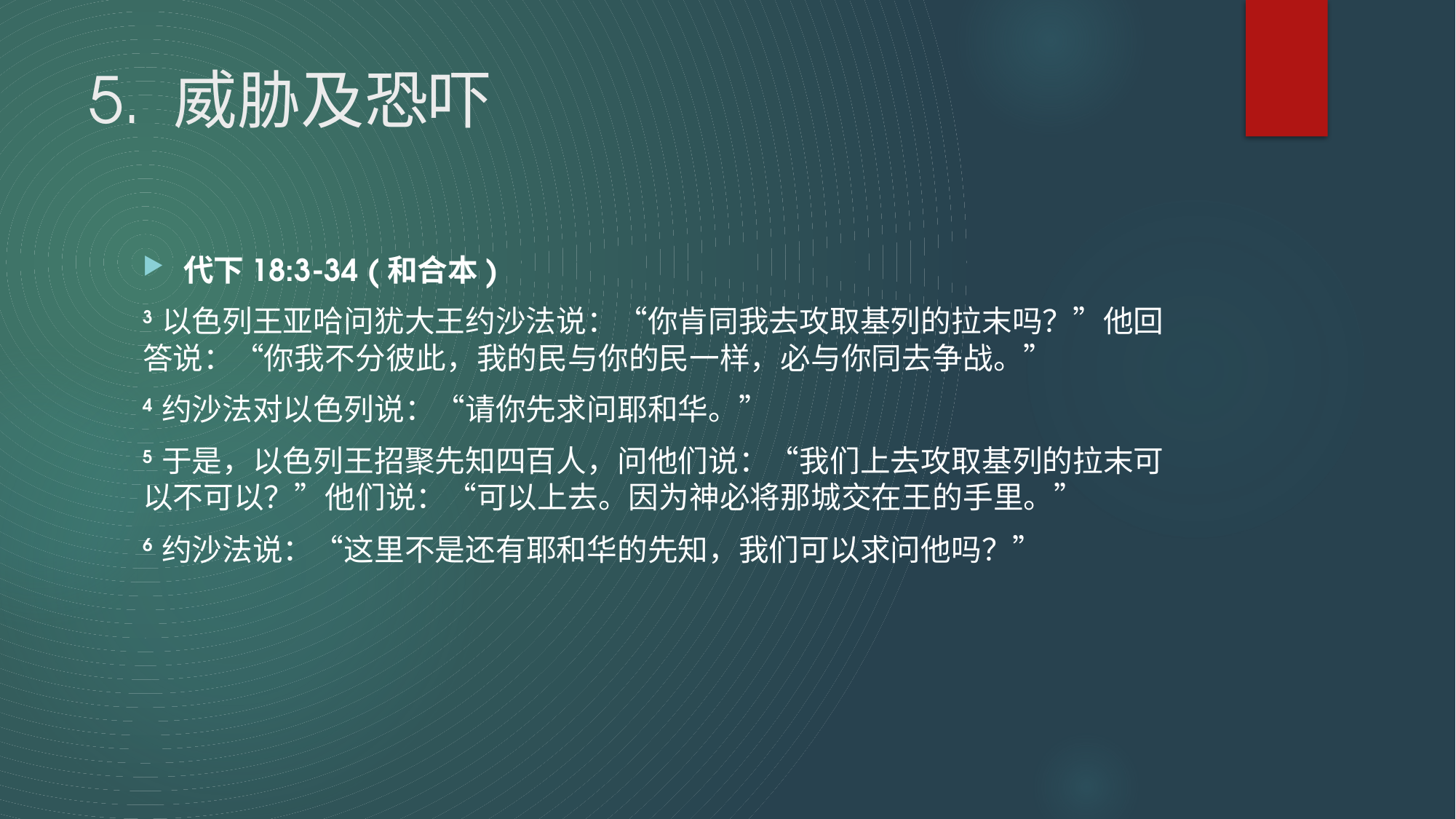

# 5. 威胁及恐吓
代下18:3-34 (和合本)
3 以色列王亚哈问犹大王约沙法说：“你肯同我去攻取基列的拉末吗？”他回答说：“你我不分彼此，我的民与你的民一样，必与你同去争战。”
4 约沙法对以色列说：“请你先求问耶和华。”
5 于是，以色列王招聚先知四百人，问他们说：“我们上去攻取基列的拉末可以不可以？”他们说：“可以上去。因为神必将那城交在王的手里。”
6 约沙法说：“这里不是还有耶和华的先知，我们可以求问他吗？”